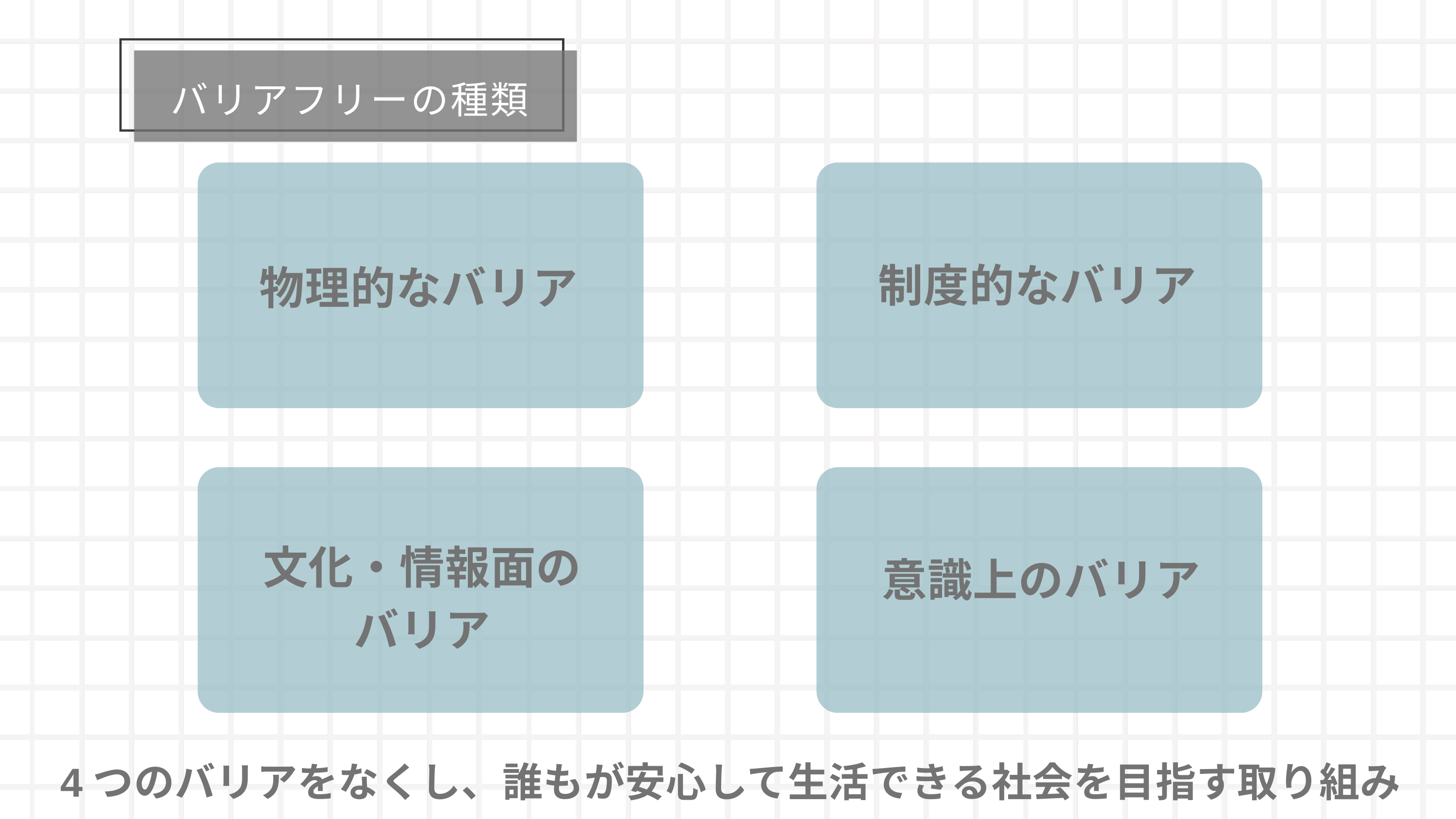

バリアフリーの種類

制度的なバリア
物理的なバリア

文化・情報面の
バリア
意識上のバリア
4つのバリアをなくし、誰もが安心して生活できる社会を目指す取り組み